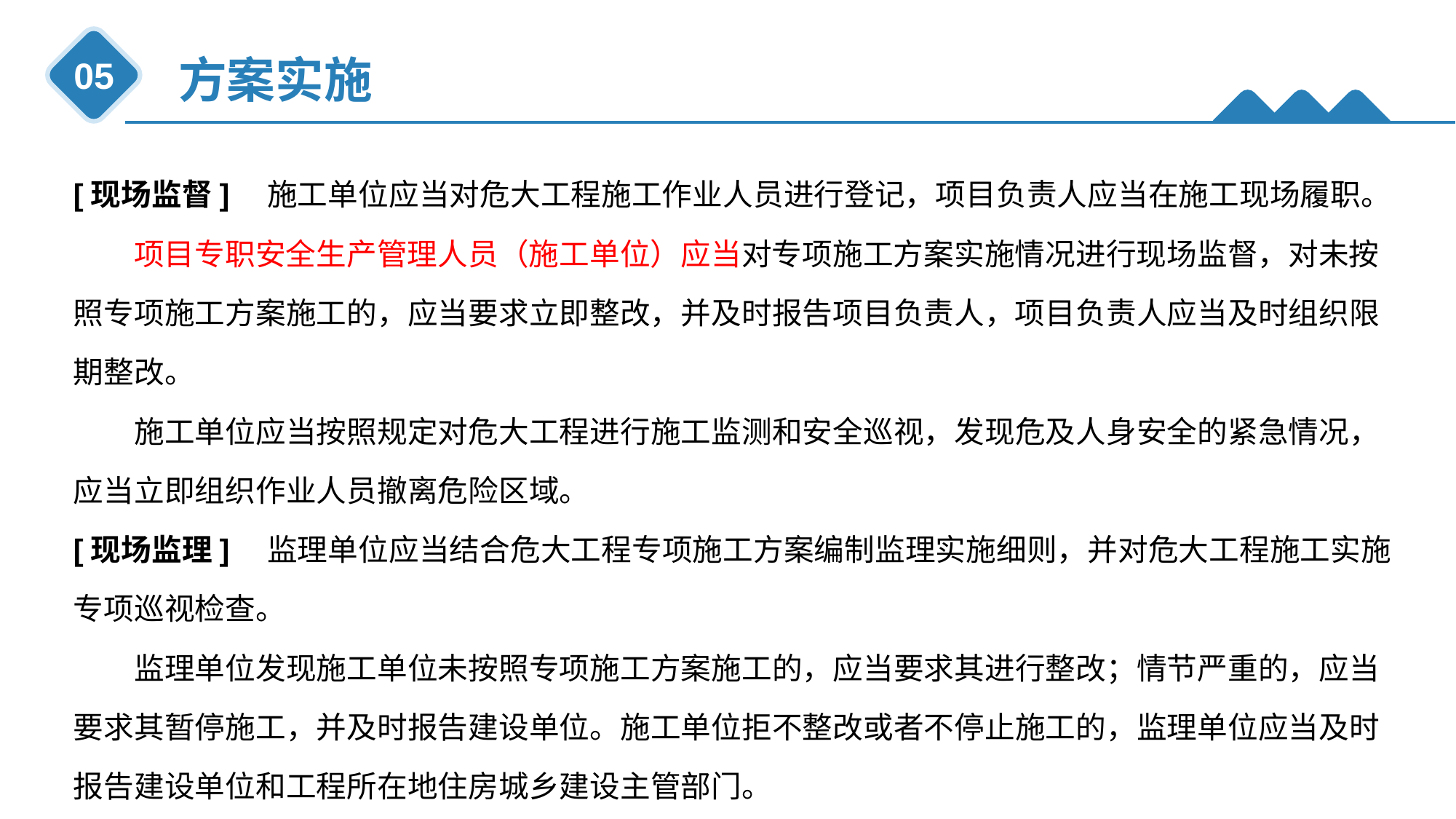

方案实施
05

[现场监督]　施工单位应当对危大工程施工作业人员进行登记，项目负责人应当在施工现场履职。
　　项目专职安全生产管理人员（施工单位）应当对专项施工方案实施情况进行现场监督，对未按照专项施工方案施工的，应当要求立即整改，并及时报告项目负责人，项目负责人应当及时组织限期整改。
　　施工单位应当按照规定对危大工程进行施工监测和安全巡视，发现危及人身安全的紧急情况，应当立即组织作业人员撤离危险区域。
[现场监理]　监理单位应当结合危大工程专项施工方案编制监理实施细则，并对危大工程施工实施专项巡视检查。
　　监理单位发现施工单位未按照专项施工方案施工的，应当要求其进行整改；情节严重的，应当要求其暂停施工，并及时报告建设单位。施工单位拒不整改或者不停止施工的，监理单位应当及时报告建设单位和工程所在地住房城乡建设主管部门。